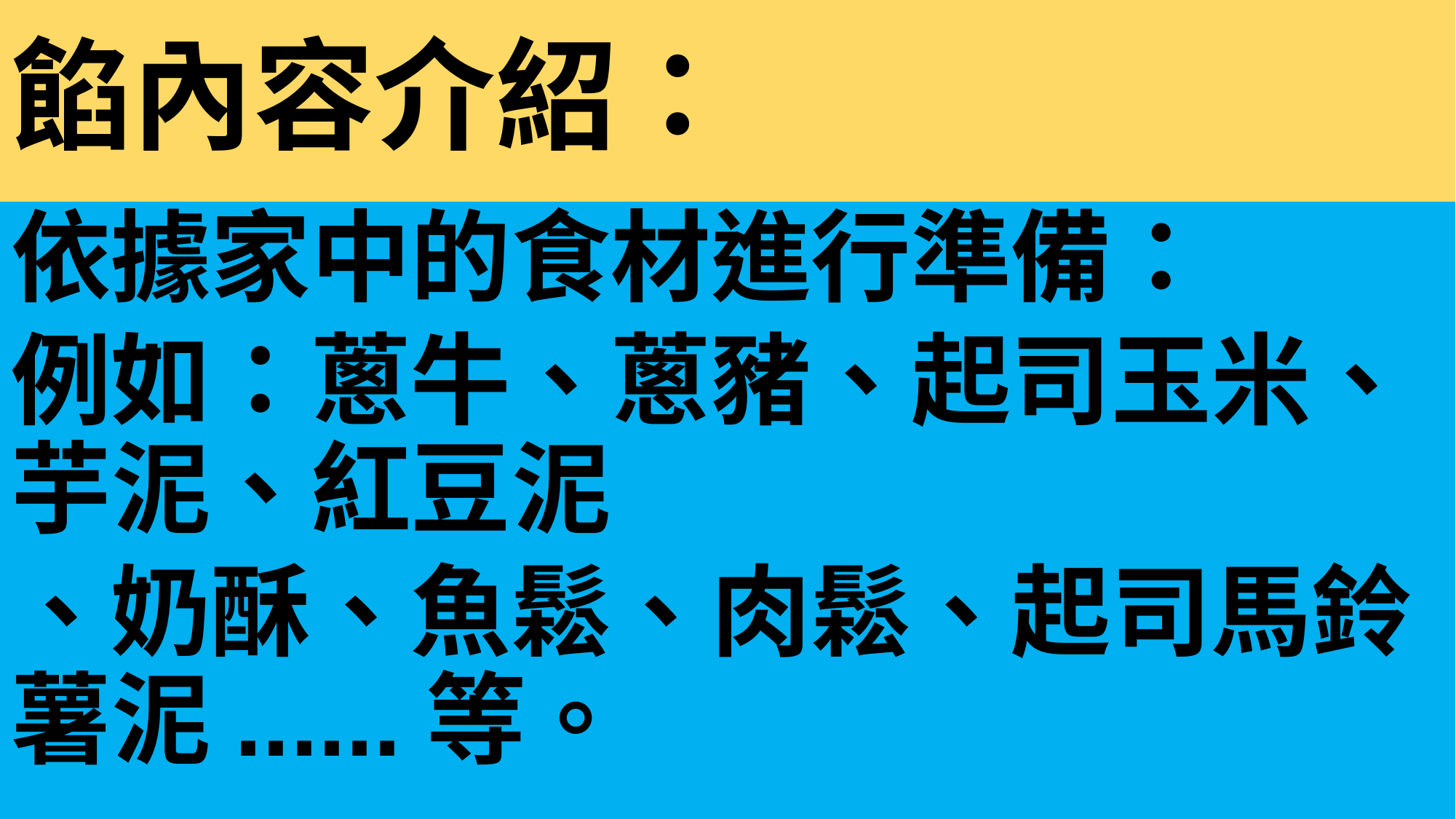

# 餡內容介紹：
依據家中的食材進行準備：
例如：蔥牛、蔥豬、起司玉米、芋泥、紅豆泥
、奶酥、魚鬆、肉鬆、起司馬鈴薯泥......等。